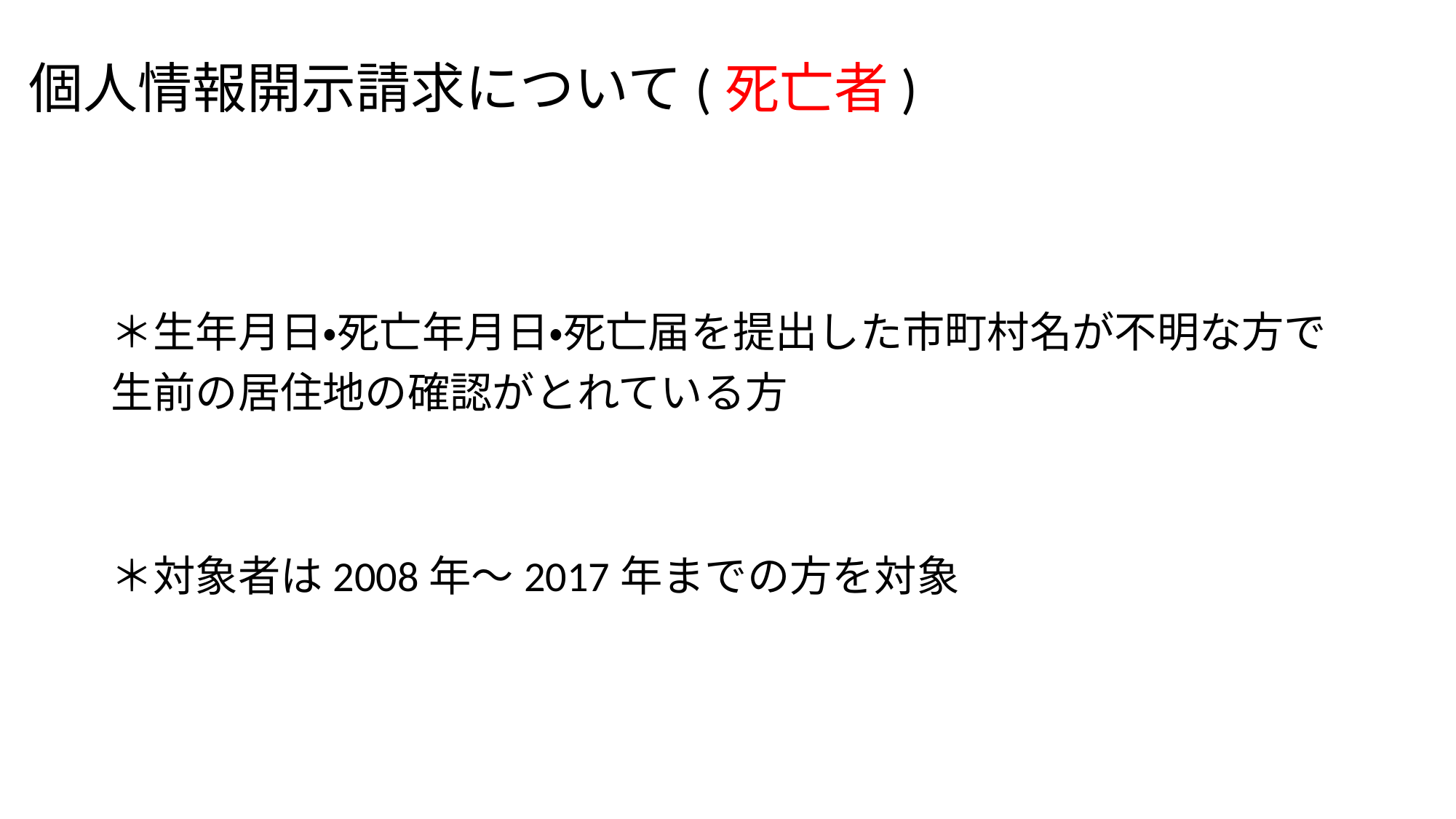

# 個人情報開示請求について(死亡者)

＊生年月日・死亡年月日・死亡届を提出した市町村名が不明な方で
生前の居住地の確認がとれている方

＊対象者は2008年～2017年までの方を対象